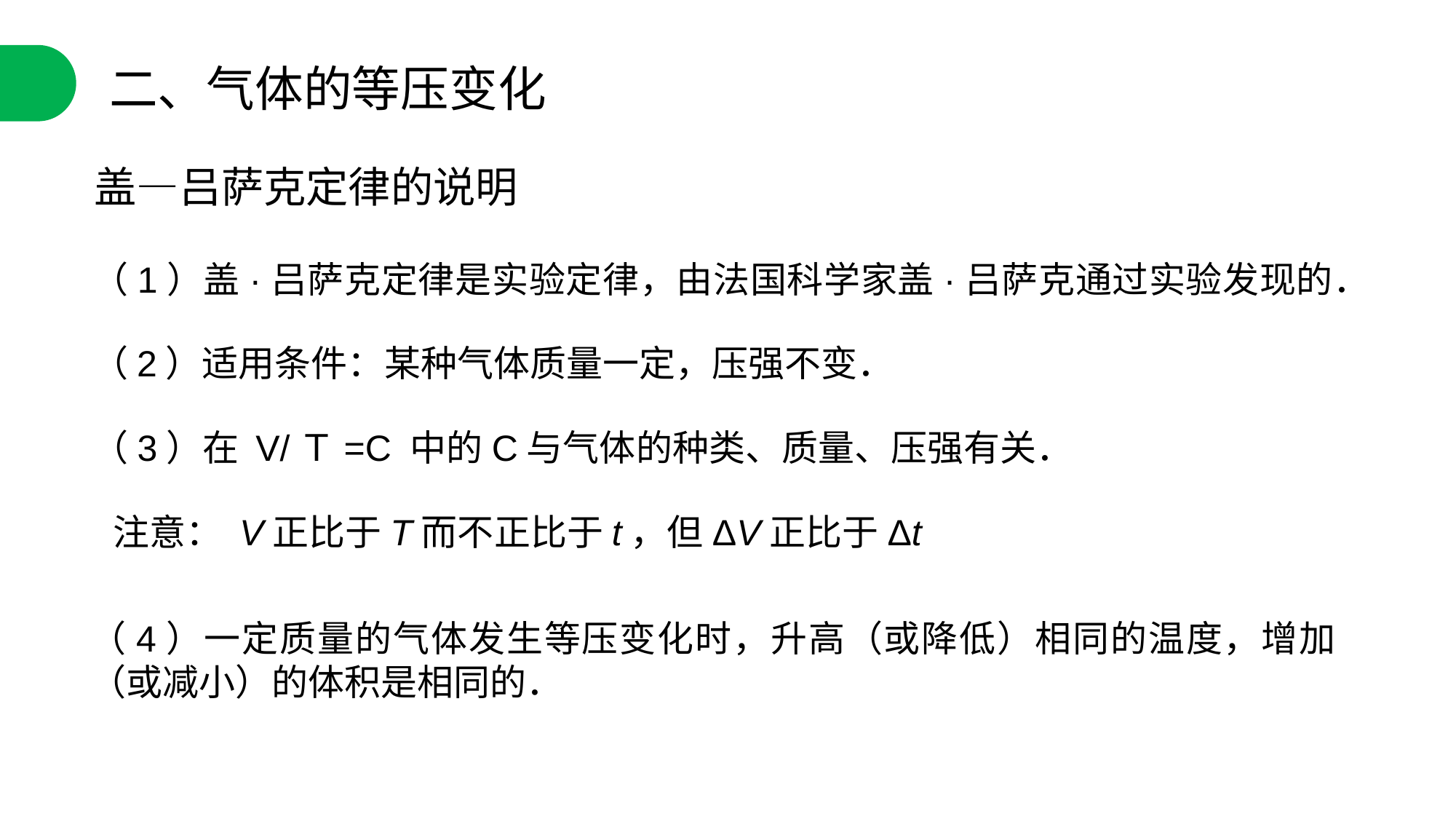

二、气体的等压变化
盖—吕萨克定律的说明
（1）盖·吕萨克定律是实验定律，由法国科学家盖·吕萨克通过实验发现的．
（2）适用条件：某种气体质量一定，压强不变．
（3）在 V/Ｔ=C 中的C与气体的种类、质量、压强有关．
注意： V正比于T而不正比于t，但ΔV正比于Δt
（4）一定质量的气体发生等压变化时，升高（或降低）相同的温度，增加（或减小）的体积是相同的．